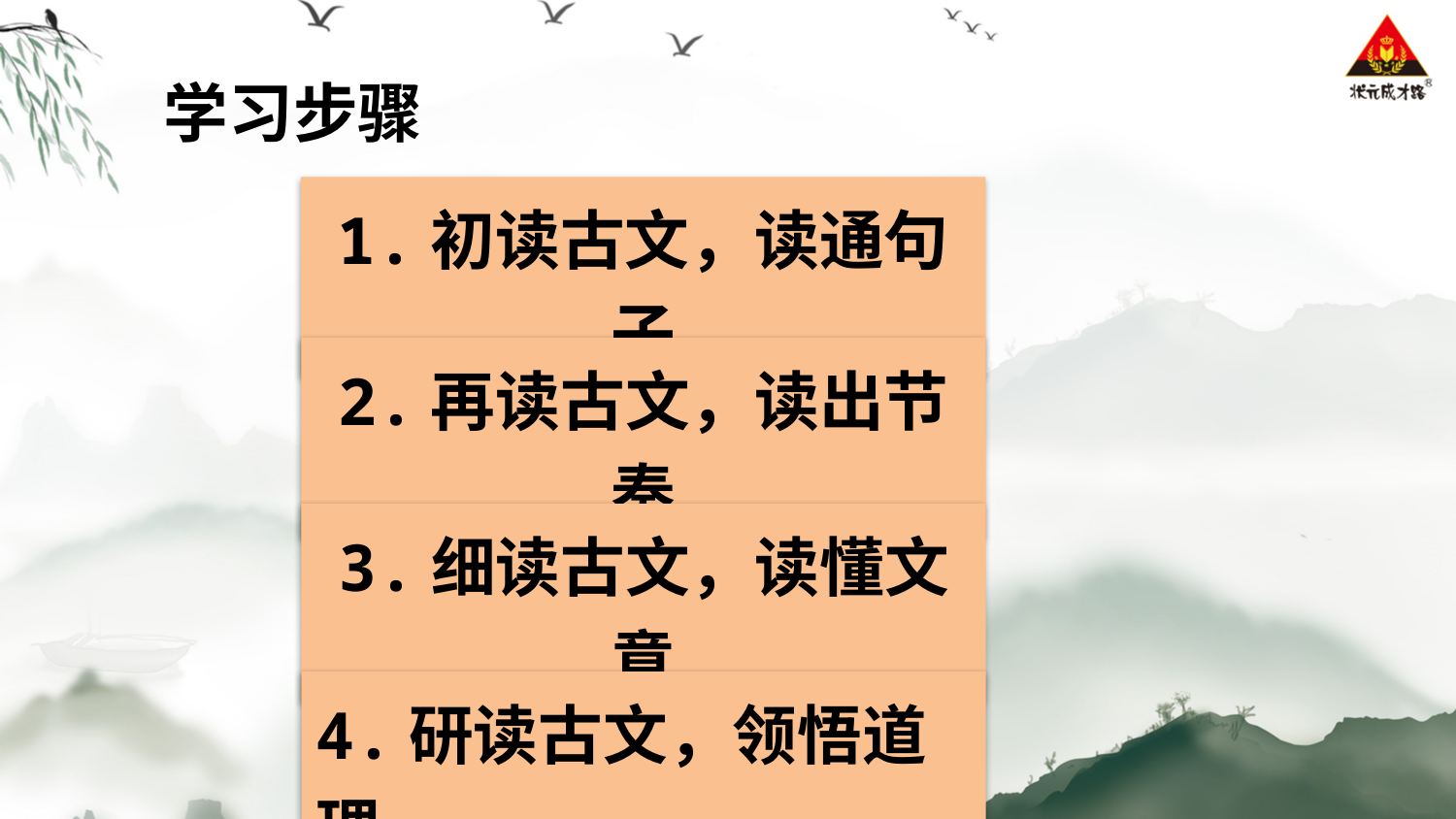

学习步骤
1.初读古文，读通句子
2.再读古文，读出节奏
3.细读古文，读懂文意
4.研读古文，领悟道理